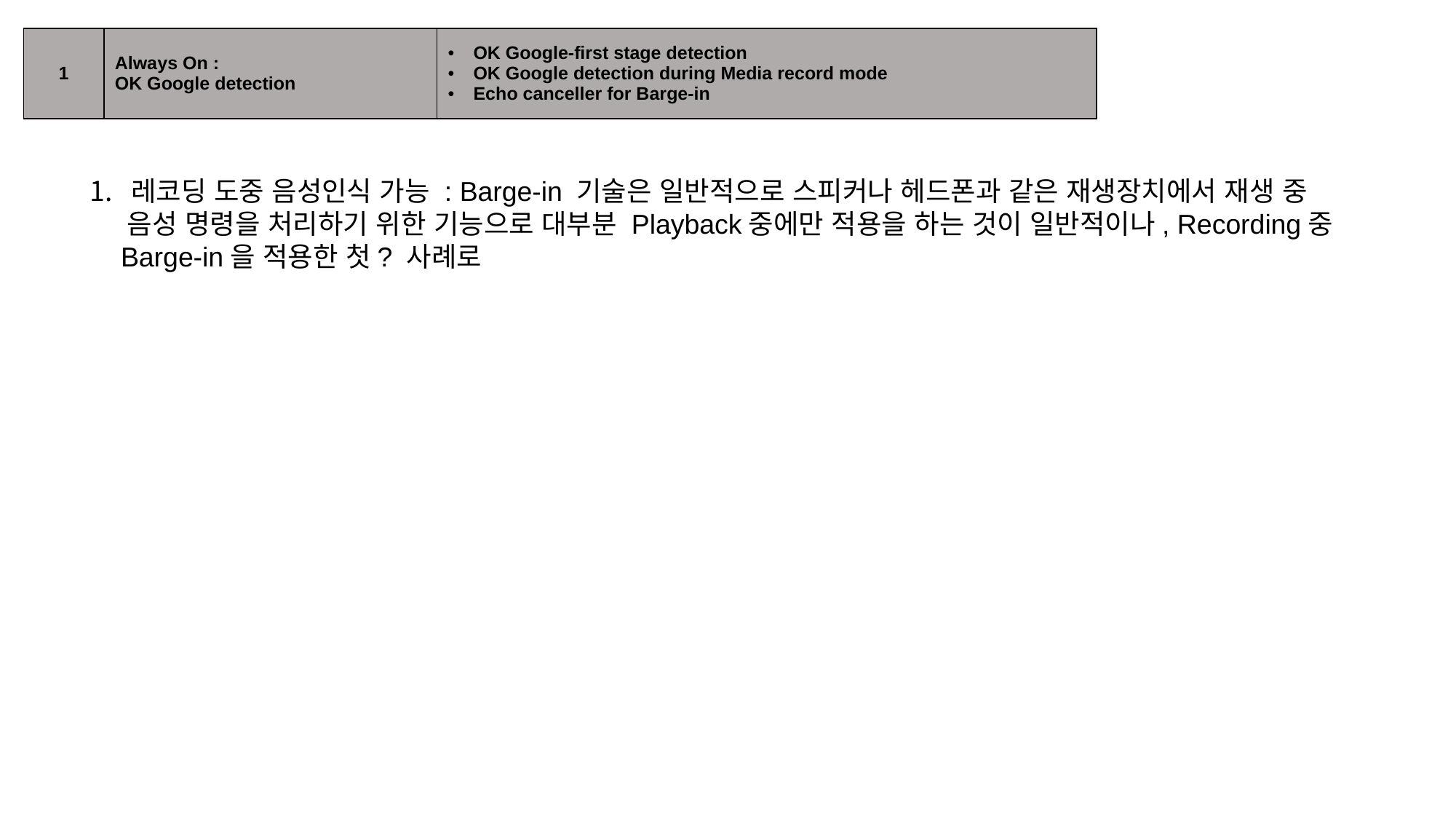

| 1 | Always On : OK Google detection | OK Google-first stage detection OK Google detection during Media record mode Echo canceller for Barge-in |
| --- | --- | --- |
레코딩 도중 음성인식 가능 : Barge-in 기술은 일반적으로 스피커나 헤드폰과 같은 재생장치에서 재생 중
    음성 명령을 처리하기 위한 기능으로 대부분 Playback중에만 적용을 하는 것이 일반적이나, Recording중
    Barge-in을 적용한 첫? 사례로